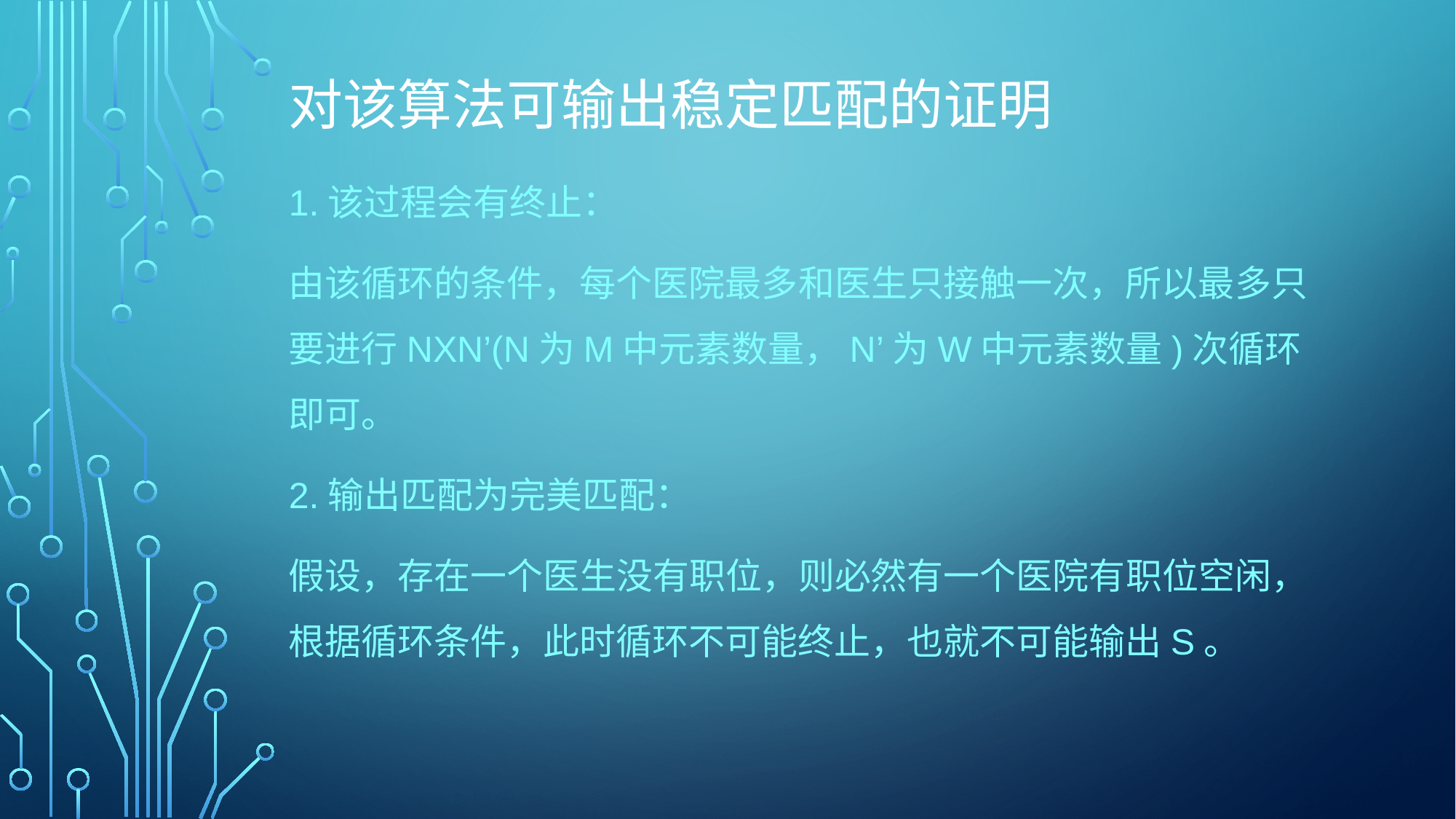

# 对该算法可输出稳定匹配的证明
1.该过程会有终止：
由该循环的条件，每个医院最多和医生只接触一次，所以最多只要进行nxn’(n为m中元素数量，n’为w中元素数量)次循环即可。
2.输出匹配为完美匹配：
假设，存在一个医生没有职位，则必然有一个医院有职位空闲，根据循环条件，此时循环不可能终止，也就不可能输出s。